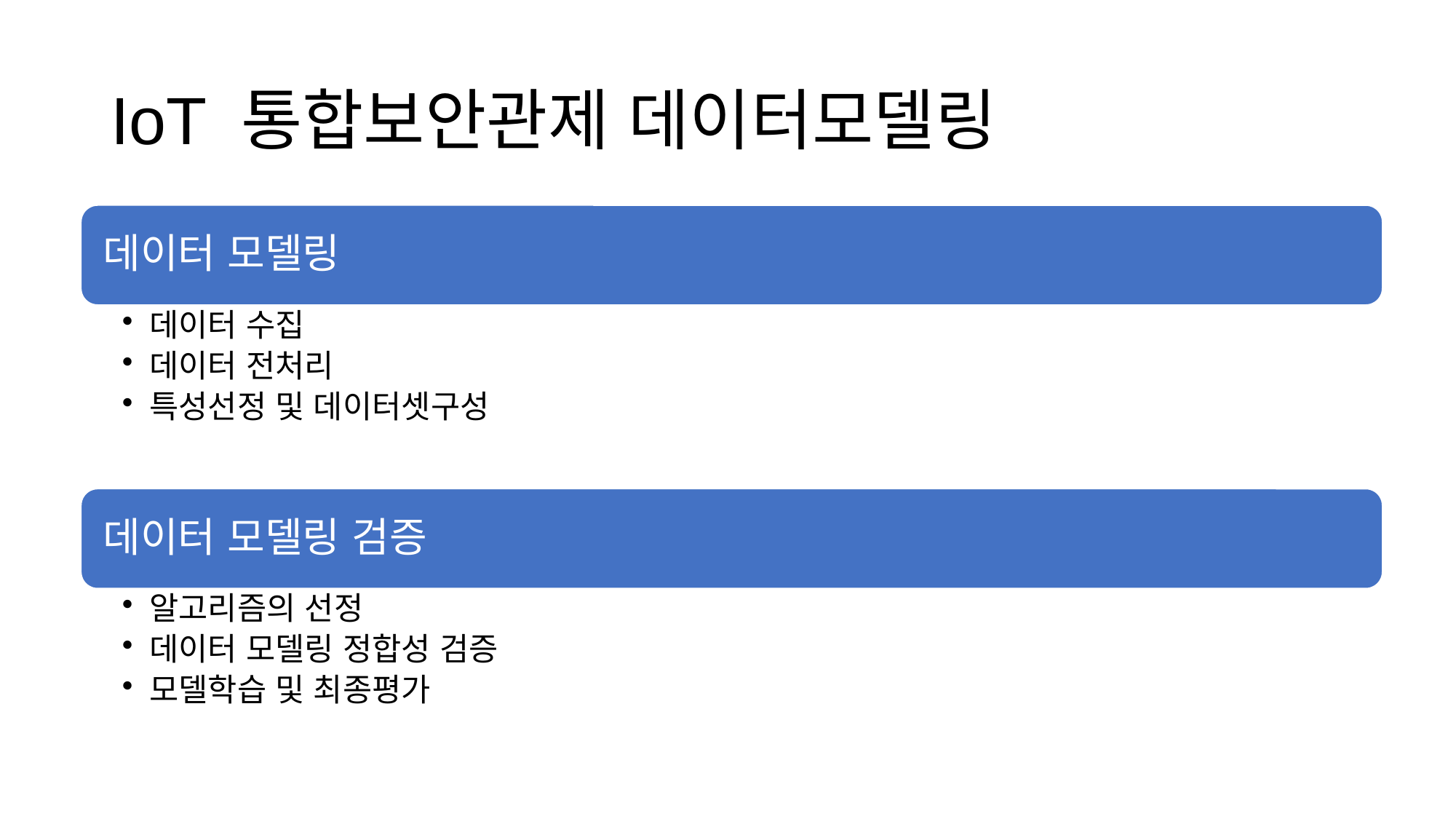

# IoT 통합보안관제 데이터모델링
데이터 모델링
데이터 수집
데이터 전처리
특성선정 및 데이터셋구성
데이터 모델링 검증
알고리즘의 선정
데이터 모델링 정합성 검증
모델학습 및 최종평가